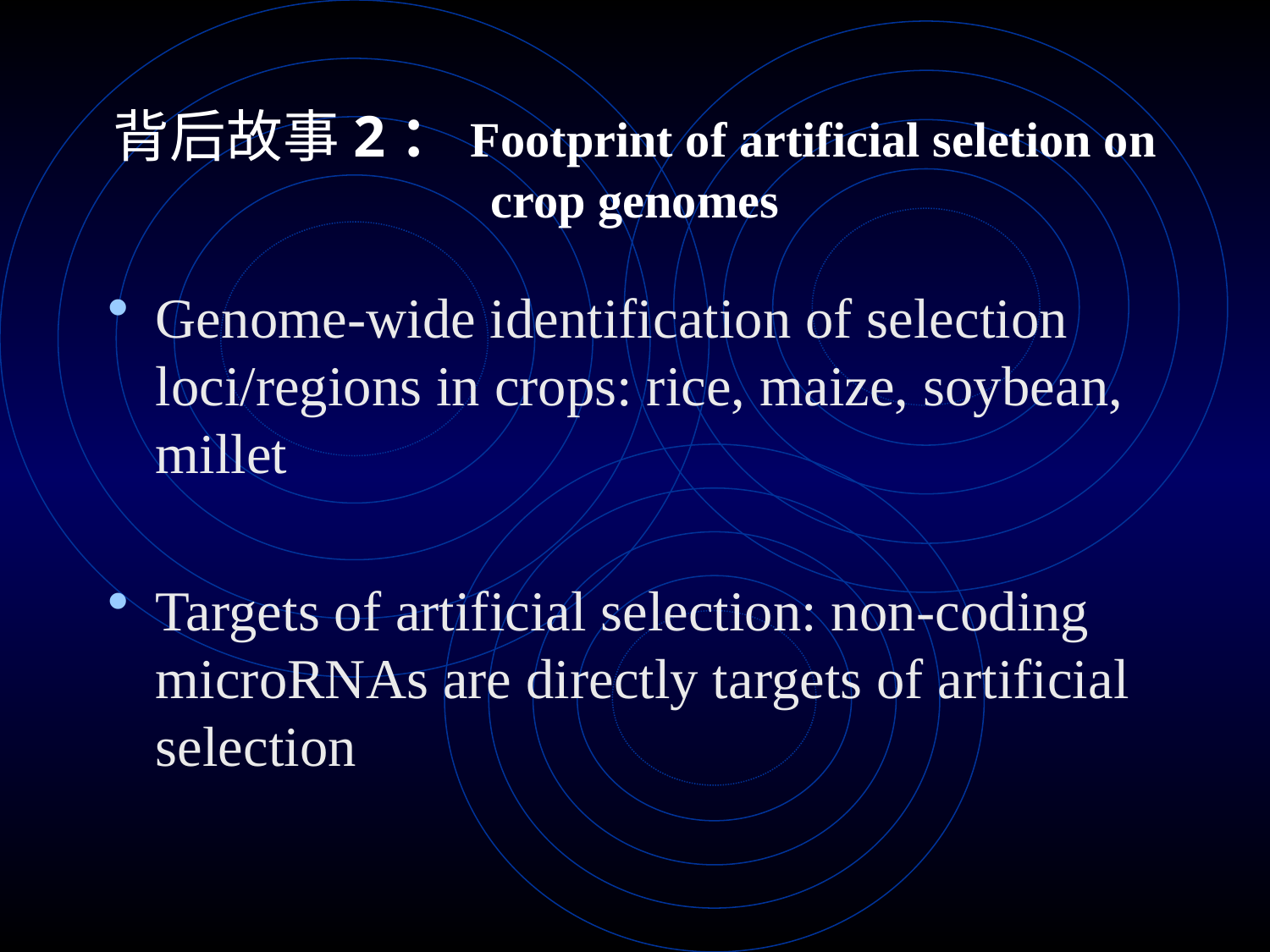

# 背后故事2：Footprint of artificial seletion on crop genomes
Genome-wide identification of selection loci/regions in crops: rice, maize, soybean, millet

Targets of artificial selection: non-coding microRNAs are directly targets of artificial selection